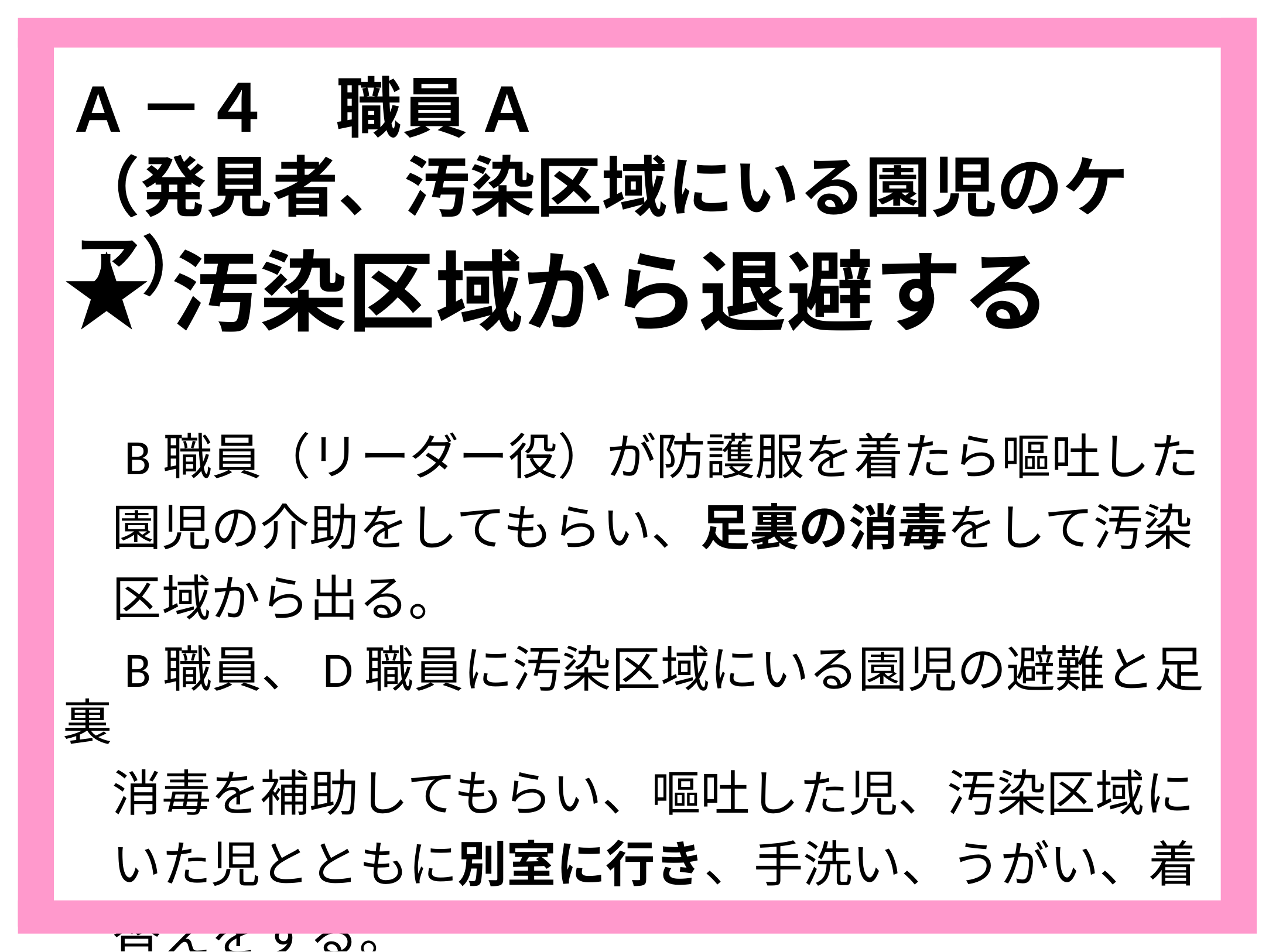

A－４　職員A
（発見者、汚染区域にいる園児のケア）
★汚染区域から退避する

　B職員（リーダー役）が防護服を着たら嘔吐した
　園児の介助をしてもらい、足裏の消毒をして汚染
　区域から出る。
　B職員、D職員に汚染区域にいる園児の避難と足裏
　消毒を補助してもらい、嘔吐した児、汚染区域に
　いた児とともに別室に行き、手洗い、うがい、着
　替えをする。